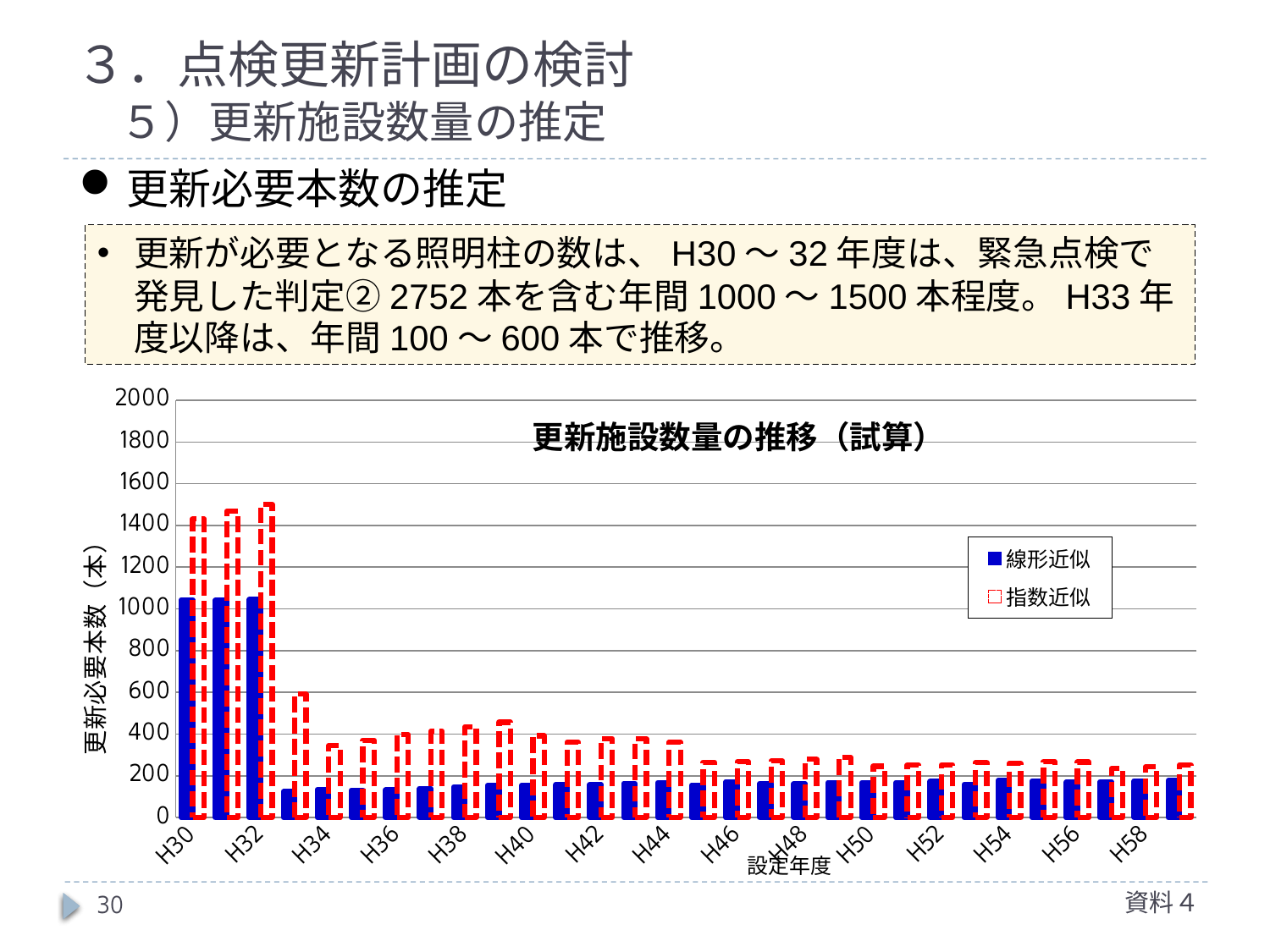

# ３．点検更新計画の検討 　５）更新施設数量の推定
更新必要本数の推定
更新が必要となる照明柱の数は、H30～32年度は、緊急点検で発見した判定②2752本を含む年間1000～1500本程度。H33年度以降は、年間100～600本で推移。

### Chart: 更新施設数量の推移（試算）

| Category |  |  |
|---|---|---|
| H30 | 1044.0 | 1431.0 |
| H31 | 1042.0 | 1468.0 |
| H32 | 1045.0 | 1501.0 |
| H33 | 124.0 | 591.0 |
| H34 | 134.0 | 345.0 |
| H35 | 131.0 | 370.0 |
| H36 | 132.0 | 397.0 |
| H37 | 139.0 | 414.0 |
| H38 | 147.0 | 435.0 |
| H39 | 154.0 | 457.0 |
| H40 | 154.0 | 392.0 |
| H41 | 157.0 | 361.0 |
| H42 | 158.0 | 377.0 |
| H43 | 164.0 | 377.0 |
| H44 | 167.0 | 361.0 |
| H45 | 156.0 | 265.0 |
| H46 | 171.0 | 267.0 |
| H47 | 164.0 | 271.0 |
| H48 | 162.0 | 279.0 |
| H49 | 168.0 | 288.0 |
| H50 | 168.0 | 246.0 |
| H51 | 168.0 | 251.0 |
| H52 | 173.0 | 253.0 |
| H53 | 158.0 | 263.0 |
| H54 | 177.0 | 259.0 |
| H55 | 176.0 | 268.0 |
| H56 | 169.0 | 266.0 |
| H57 | 172.0 | 235.0 |
| H58 | 176.0 | 243.0 |
| H59 | 177.0 | 252.0 |
設定年度
資料４
30